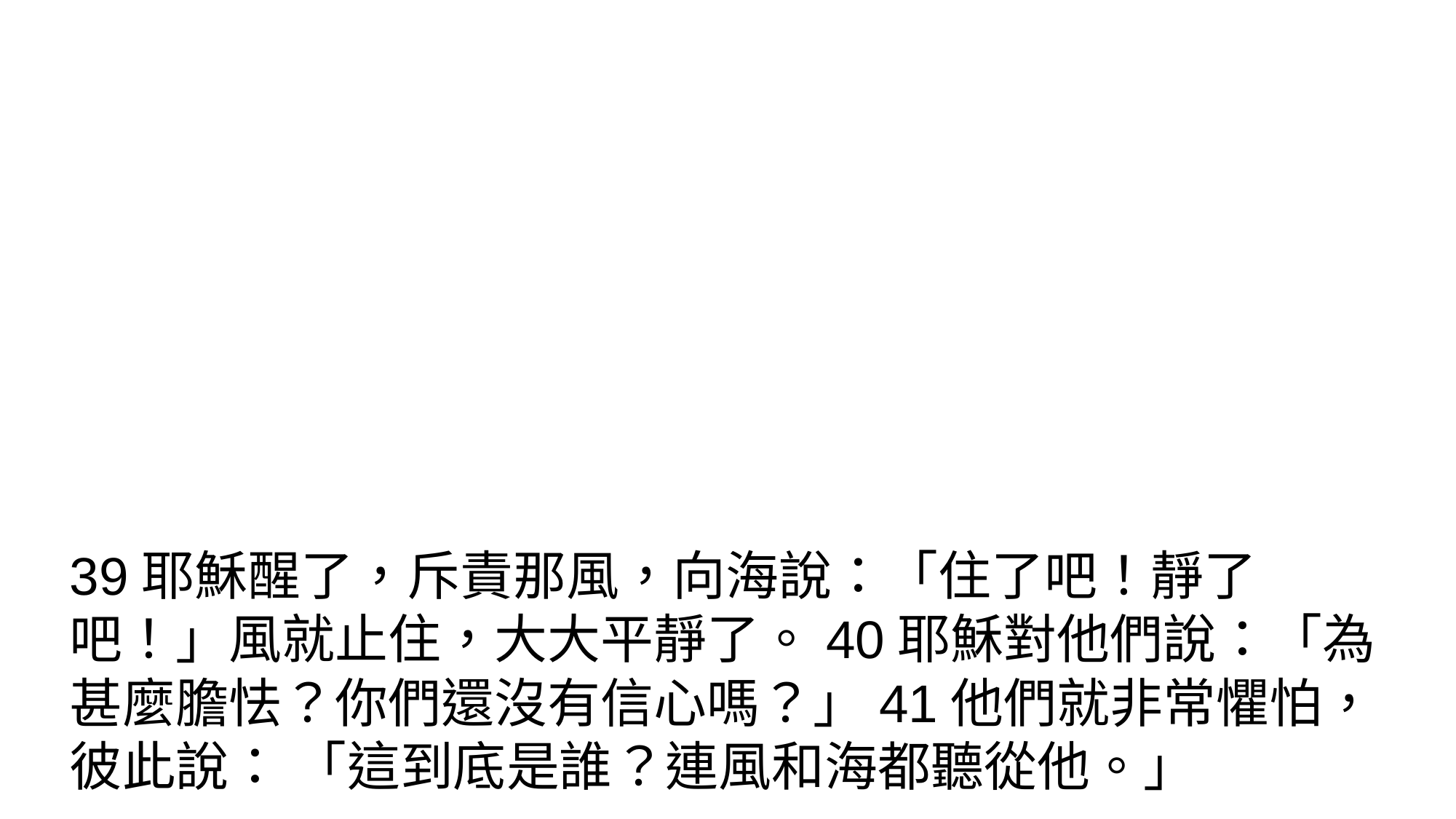

39耶穌醒了，斥責那風，向海說：「住了吧！靜了吧！」風就止住，大大平靜了。40耶穌對他們說：「為甚麼膽怯？你們還沒有信心嗎？」41他們就非常懼怕，彼此說： 「這到底是誰？連風和海都聽從他。」